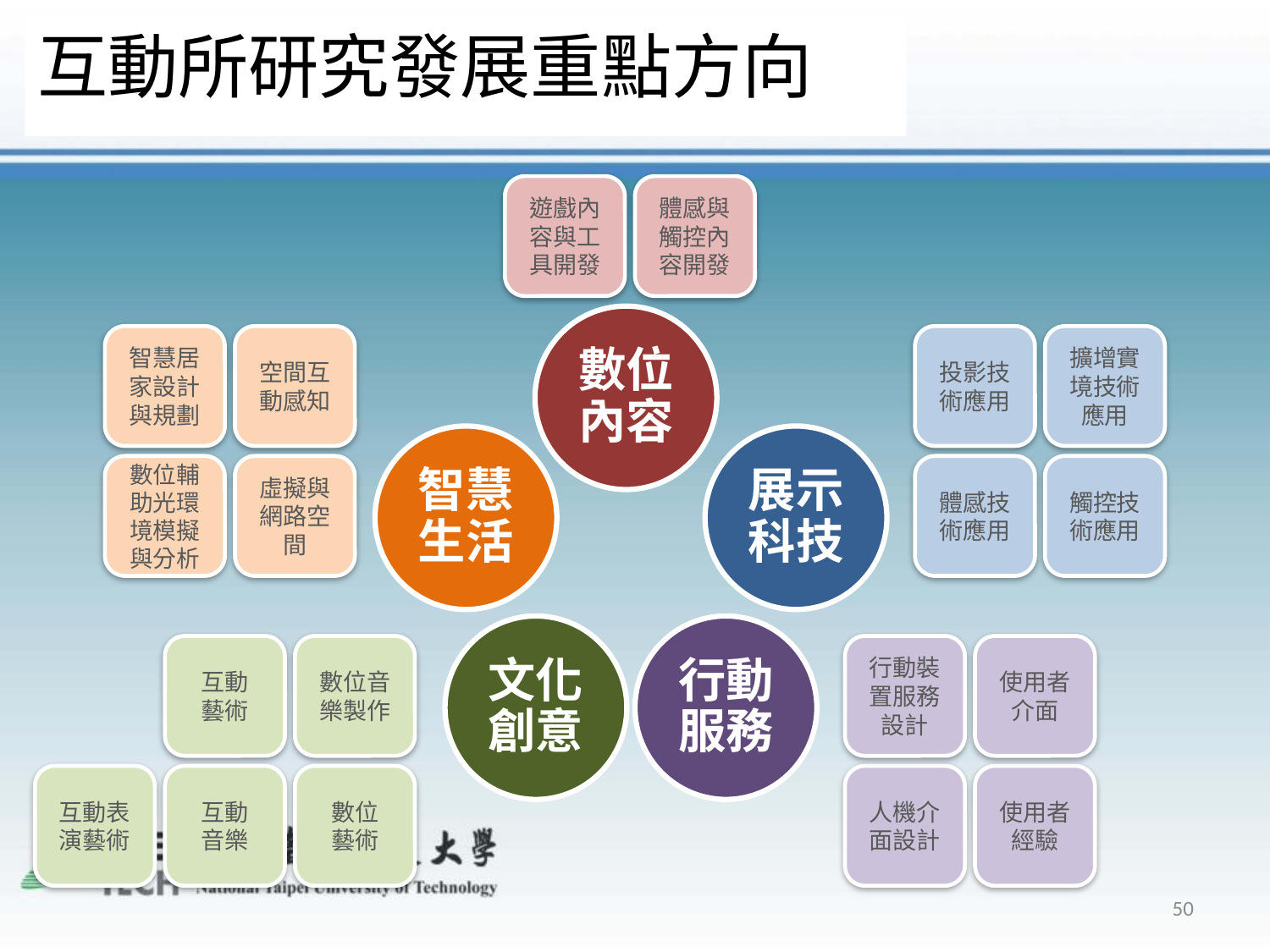

# 互動所研究發展重點方向
遊戲內容與工具開發
體感與觸控內容開發
數位內容
展示科技
行動服務
文化創意
智慧生活
智慧居家設計與規劃
空間互動感知
數位輔助光環境模擬與分析
虛擬與
網路空間
投影技術應用
擴增實境技術應用
體感技術應用
觸控技術應用
互動
藝術
數位音樂製作
互動表演藝術
互動
音樂
數位
藝術
行動裝置服務設計
使用者介面
人機介面設計
使用者經驗
50